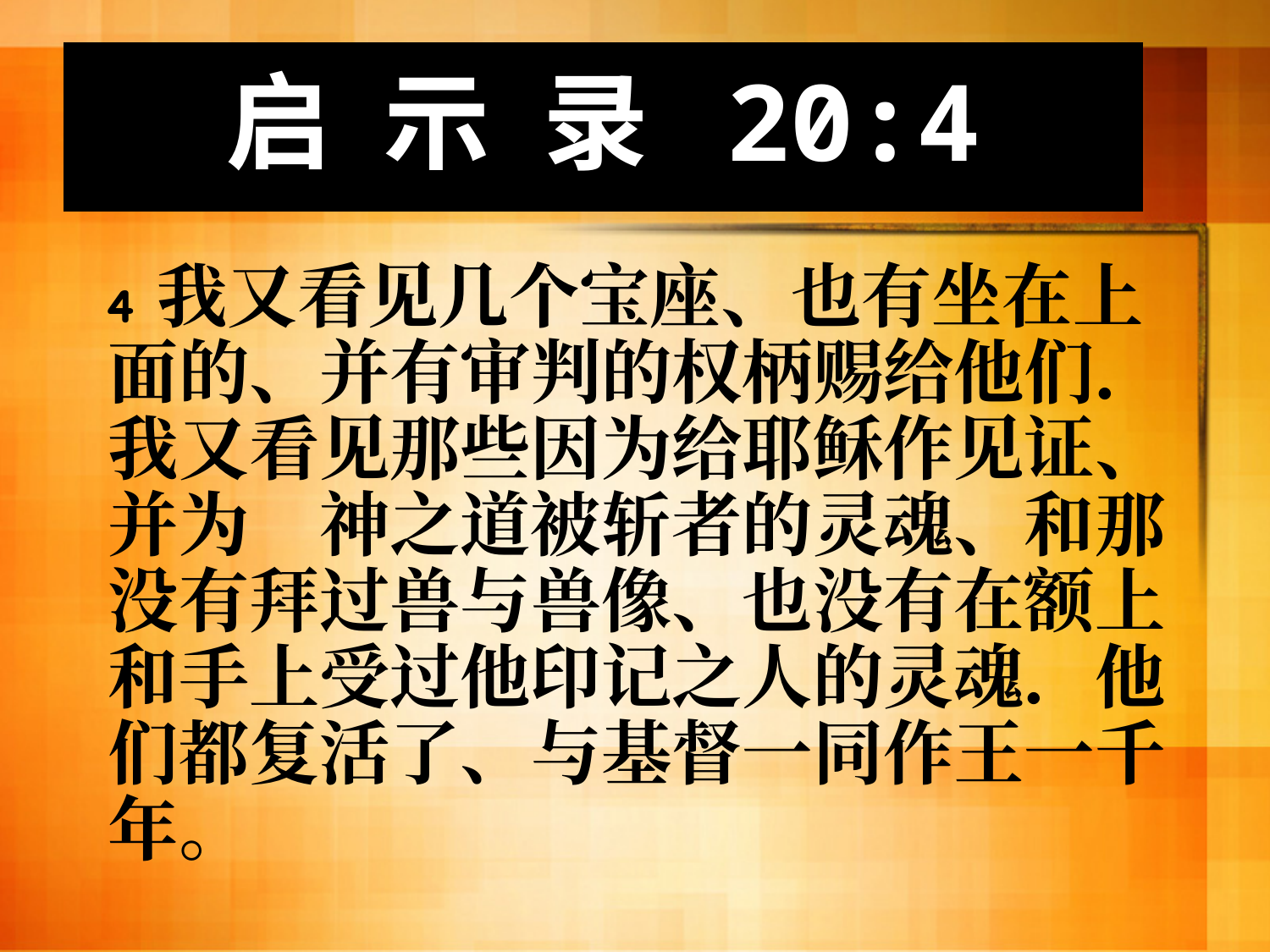

# 启 示 录 20:4
4 我又看见几个宝座、也有坐在上面的、并有审判的权柄赐给他们．我又看见那些因为给耶稣作见证、并为　神之道被斩者的灵魂、和那没有拜过兽与兽像、也没有在额上和手上受过他印记之人的灵魂．他们都复活了、与基督一同作王一千年。